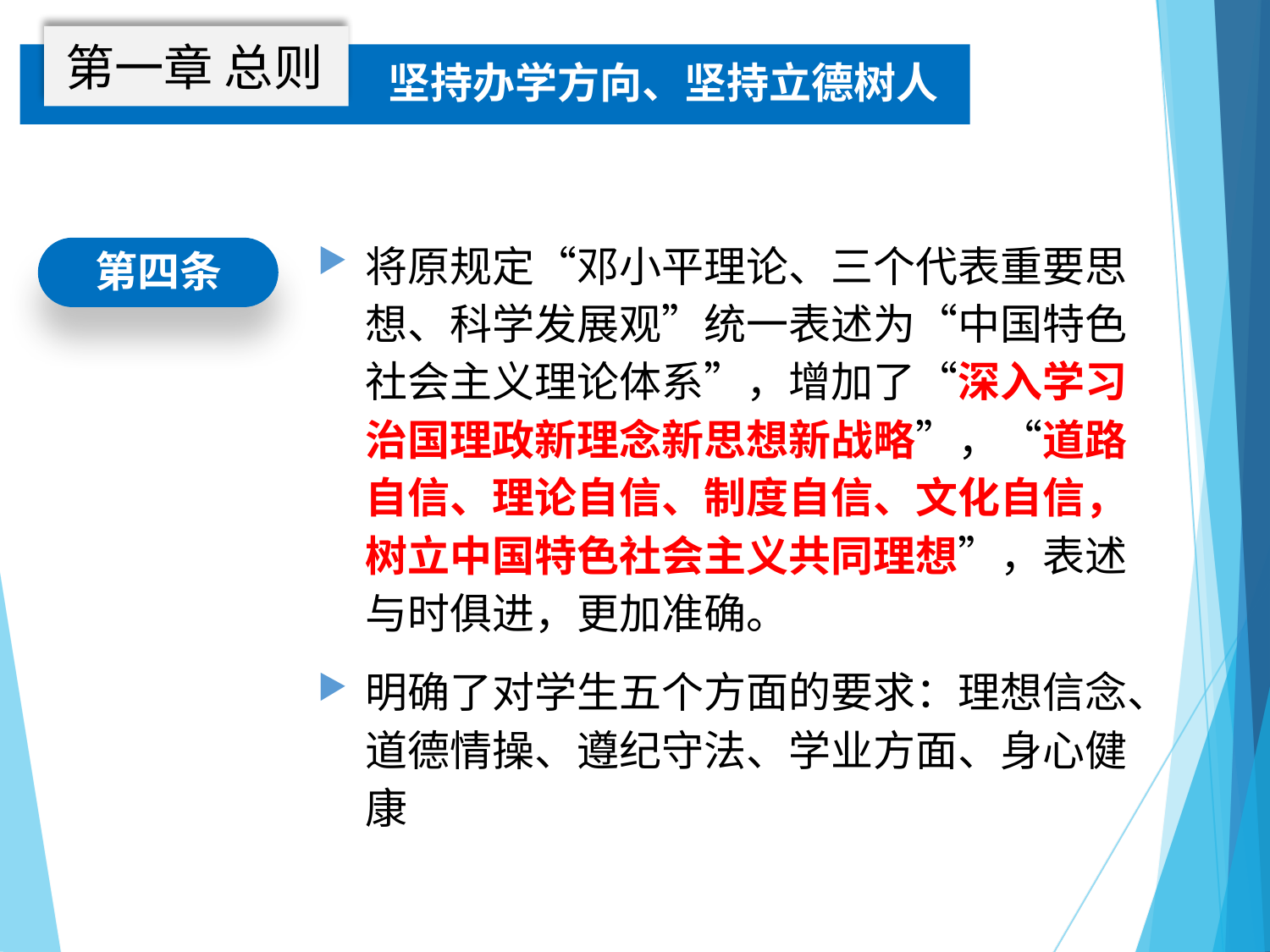

第一章 总则
坚持办学方向、坚持立德树人
将原规定“邓小平理论、三个代表重要思想、科学发展观”统一表述为“中国特色社会主义理论体系”，增加了“深入学习治国理政新理念新思想新战略”，“道路自信、理论自信、制度自信、文化自信，树立中国特色社会主义共同理想”，表述与时俱进，更加准确。
明确了对学生五个方面的要求：理想信念、道德情操、遵纪守法、学业方面、身心健康
第四条